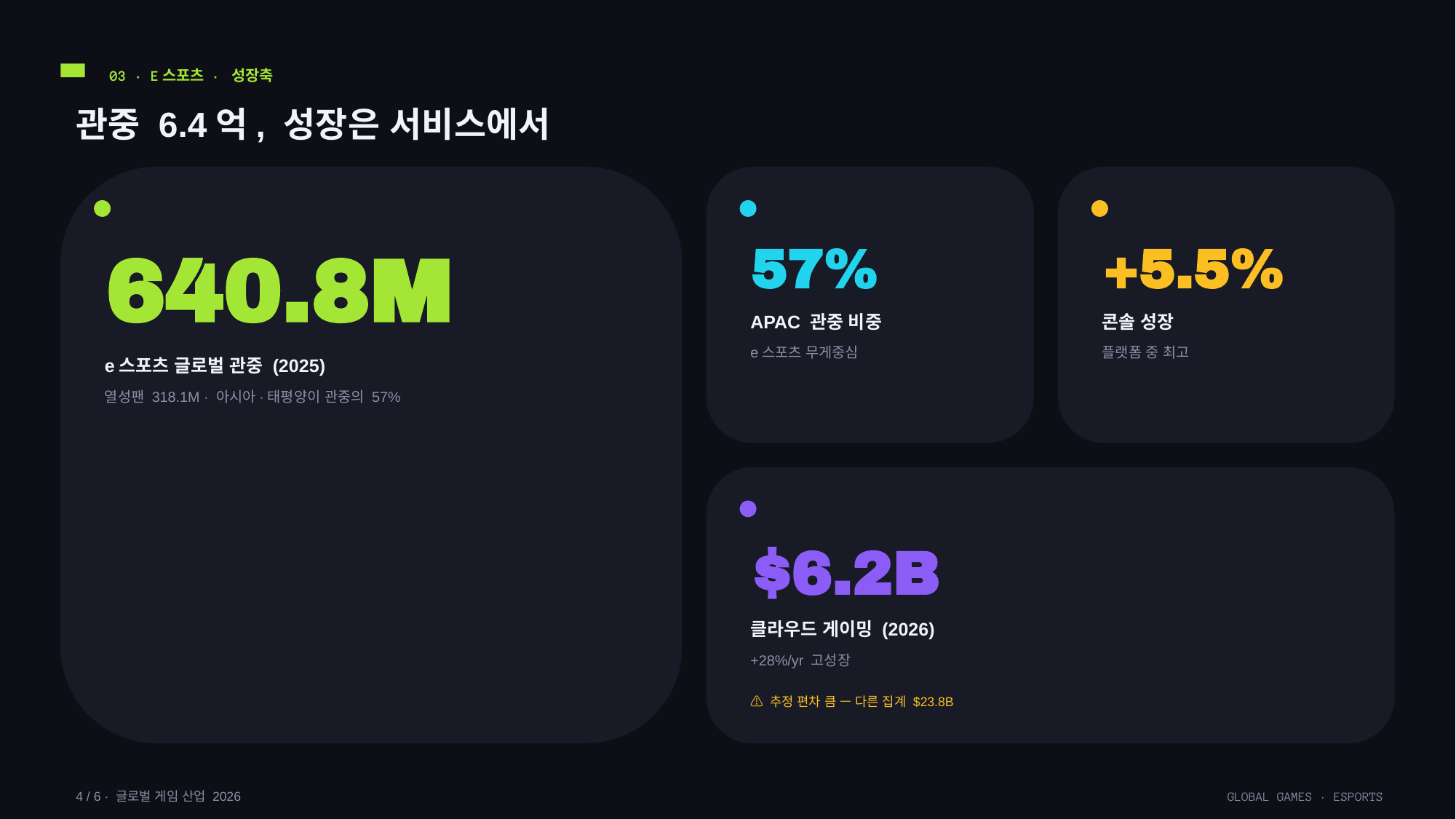

03 · E스포츠 · 성장축

관중 6.4억, 성장은 서비스에서

640.8M
57%
+5.5%
APAC 관중 비중
콘솔 성장
e스포츠 무게중심
플랫폼 중 최고
e스포츠 글로벌 관중 (2025)
열성팬 318.1M · 아시아·태평양이 관중의 57%

$6.2B
클라우드 게이밍 (2026)
+28%/yr 고성장
⚠ 추정 편차 큼 — 다른 집계 $23.8B
4 / 6 · 글로벌 게임 산업 2026
GLOBAL GAMES · ESPORTS